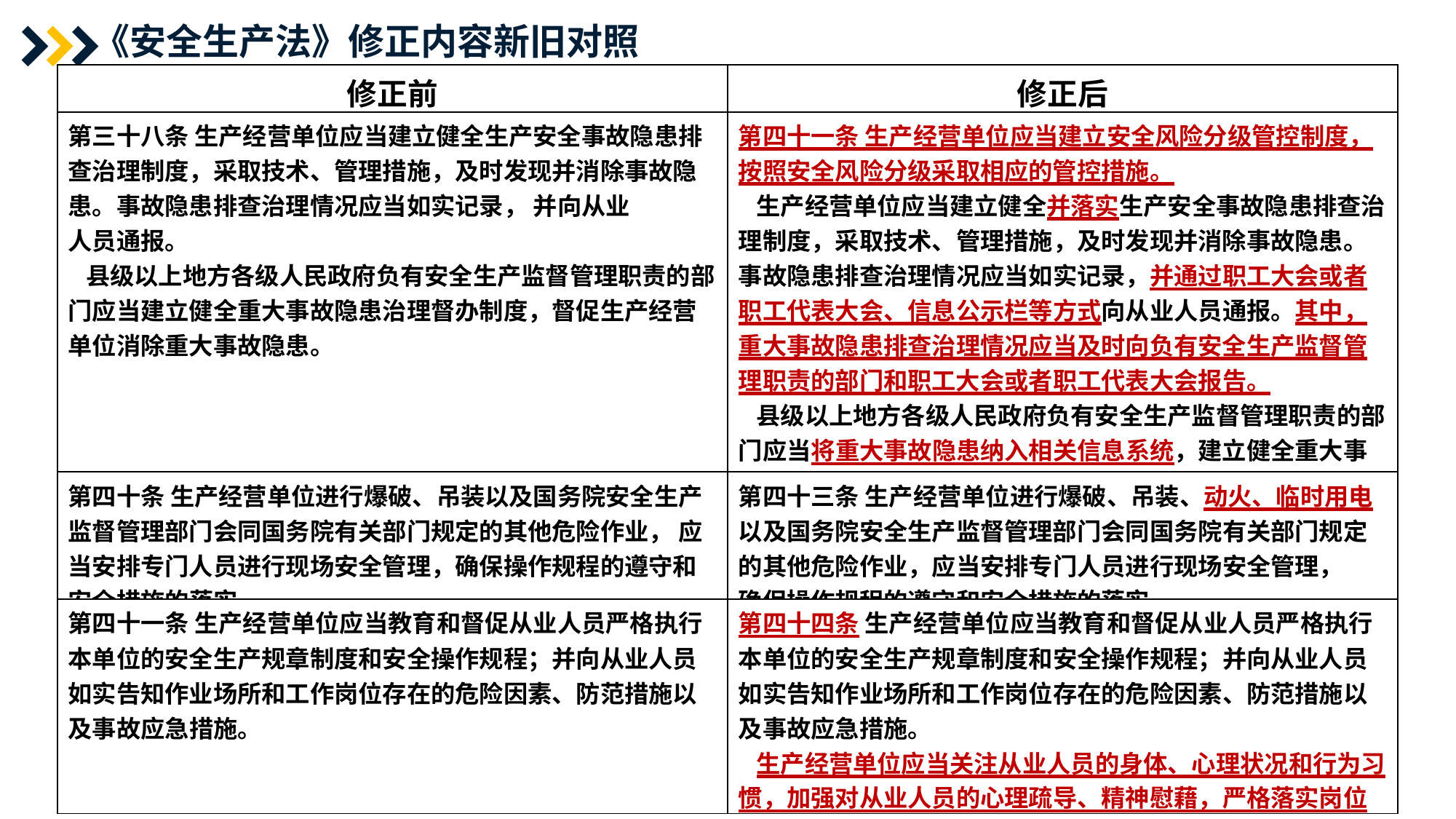

《安全生产法》修正内容新旧对照

| 修正前 | 修正后 |
| --- | --- |
| 第三十八条 生产经营单位应当建立健全生产安全事故隐患排查治理制度，采取技术、管理措施，及时发现并消除事故隐患。事故隐患排查治理情况应当如实记录， 并向从业 人员通报。 县级以上地方各级人民政府负有安全生产监督管理职责的部门应当建立健全重大事故隐患治理督办制度，督促生产经营单位消除重大事故隐患。 | 第四十一条 生产经营单位应当建立安全风险分级管控制度， 按照安全风险分级采取相应的管控措施。 生产经营单位应当建立健全并落实生产安全事故隐患排查治理制度，采取技术、管理措施，及时发现并消除事故隐患。 事故隐患排查治理情况应当如实记录，并通过职工大会或者职工代表大会、信息公示栏等方式向从业人员通报。其中， 重大事故隐患排查治理情况应当及时向负有安全生产监督管理职责的部门和职工大会或者职工代表大会报告。 县级以上地方各级人民政府负有安全生产监督管理职责的部门应当将重大事故隐患纳入相关信息系统，建立健全重大事故隐患治理督办制度，督促生产经营单位消除重大事故隐患。 |
| 第四十条 生产经营单位进行爆破、吊装以及国务院安全生产监督管理部门会同国务院有关部门规定的其他危险作业， 应当安排专门人员进行现场安全管理，确保操作规程的遵守和安全措施的落实。 | 第四十三条 生产经营单位进行爆破、吊装、动火、临时用电以及国务院安全生产监督管理部门会同国务院有关部门规定的其他危险作业，应当安排专门人员进行现场安全管理， 确保操作规程的遵守和安全措施的落实。 |
| 第四十一条 生产经营单位应当教育和督促从业人员严格执行本单位的安全生产规章制度和安全操作规程；并向从业人员如实告知作业场所和工作岗位存在的危险因素、防范措施以及事故应急措施。 | 第四十四条 生产经营单位应当教育和督促从业人员严格执行本单位的安全生产规章制度和安全操作规程；并向从业人员如实告知作业场所和工作岗位存在的危险因素、防范措施以及事故应急措施。 生产经营单位应当关注从业人员的身体、心理状况和行为习惯，加强对从业人员的心理疏导、精神慰藉，严格落实岗位安全生产责任，防范从业人员行为异常导致事故发生。 |